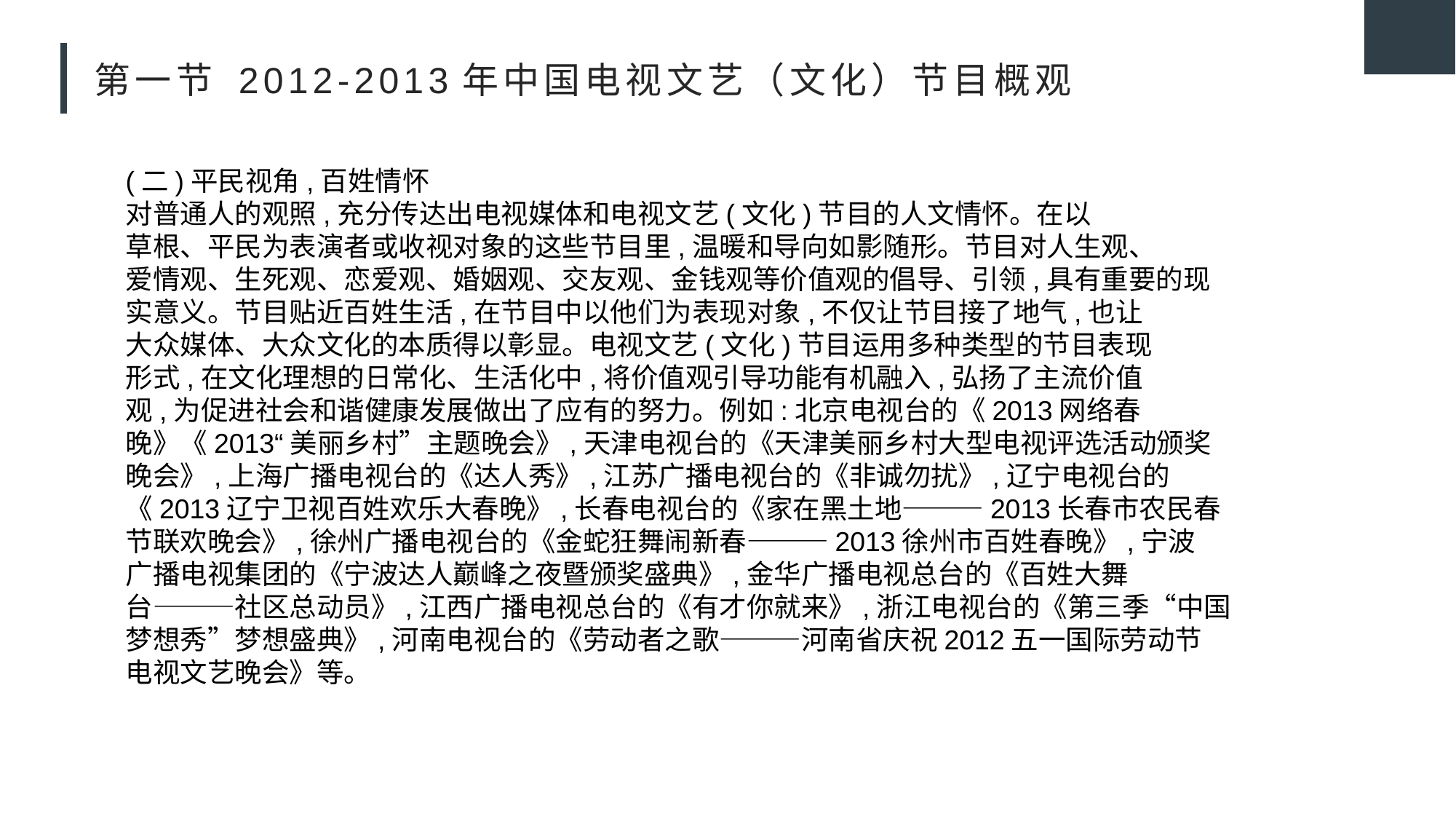

# 第一节 2012-2013年中国电视文艺（文化）节目概观
(二)平民视角,百姓情怀
对普通人的观照,充分传达出电视媒体和电视文艺(文化)节目的人文情怀。在以
草根、平民为表演者或收视对象的这些节目里,温暖和导向如影随形。节目对人生观、
爱情观、生死观、恋爱观、婚姻观、交友观、金钱观等价值观的倡导、引领,具有重要的现
实意义。节目贴近百姓生活,在节目中以他们为表现对象,不仅让节目接了地气,也让
大众媒体、大众文化的本质得以彰显。电视文艺(文化)节目运用多种类型的节目表现
形式,在文化理想的日常化、生活化中,将价值观引导功能有机融入,弘扬了主流价值
观,为促进社会和谐健康发展做出了应有的努力。例如:北京电视台的《2013网络春
晚》《2013“美丽乡村”主题晚会》,天津电视台的《天津美丽乡村大型电视评选活动颁奖
晚会》,上海广播电视台的《达人秀》,江苏广播电视台的《非诚勿扰》,辽宁电视台的
《2013辽宁卫视百姓欢乐大春晚》,长春电视台的《家在黑土地———2013长春市农民春
节联欢晚会》,徐州广播电视台的《金蛇狂舞闹新春———2013徐州市百姓春晚》,宁波
广播电视集团的《宁波达人巅峰之夜暨颁奖盛典》,金华广播电视总台的《百姓大舞
台———社区总动员》,江西广播电视总台的《有才你就来》,浙江电视台的《第三季“中国
梦想秀”梦想盛典》,河南电视台的《劳动者之歌———河南省庆祝2012五一国际劳动节
电视文艺晚会》等。